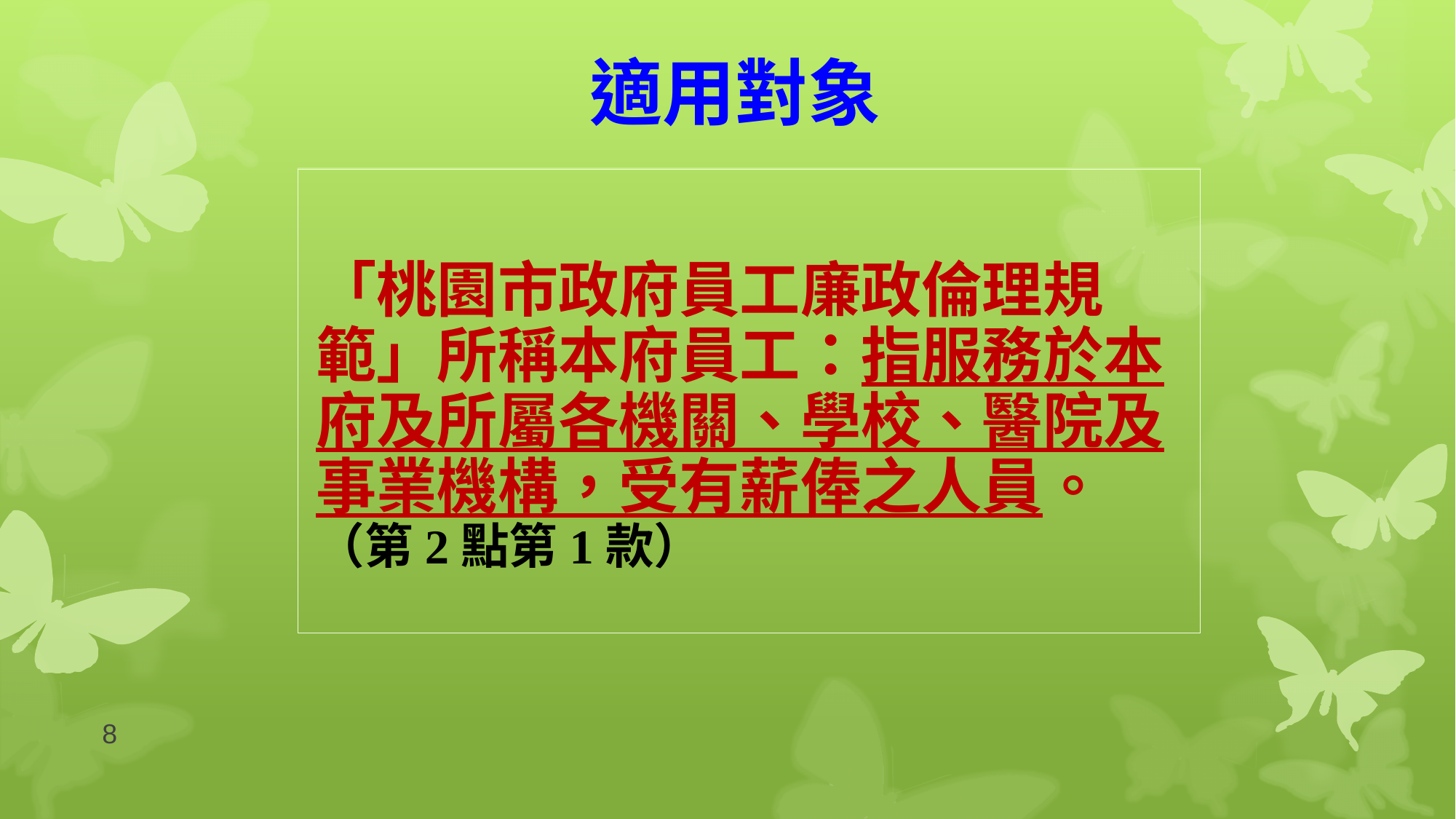

適用對象

「桃園市政府員工廉政倫理規範」所稱本府員工：指服務於本府及所屬各機關、學校、醫院及事業機構，受有薪俸之人員。（第2點第1款）

8